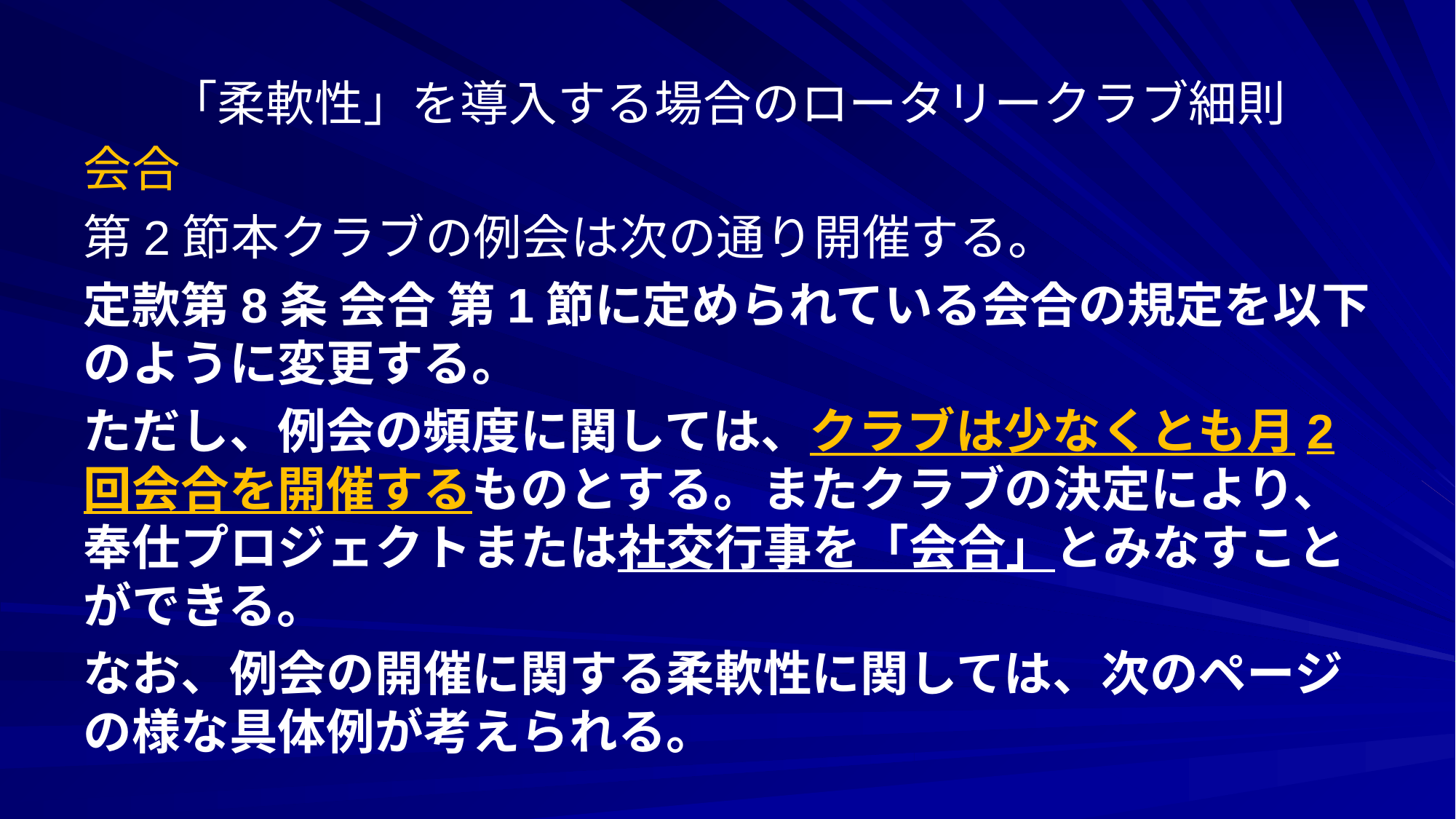

# 「柔軟性」を導入する場合のロータリークラブ細則
会合
第2節本クラブの例会は次の通り開催する。
定款第8条 会合 第1節に定められている会合の規定を以下のように変更する。
ただし、例会の頻度に関しては、クラブは少なくとも月2回会合を開催するものとする。またクラブの決定により、奉仕プロジェクトまたは社交行事を「会合」とみなすことができる。
なお、例会の開催に関する柔軟性に関しては、次のページの様な具体例が考えられる。